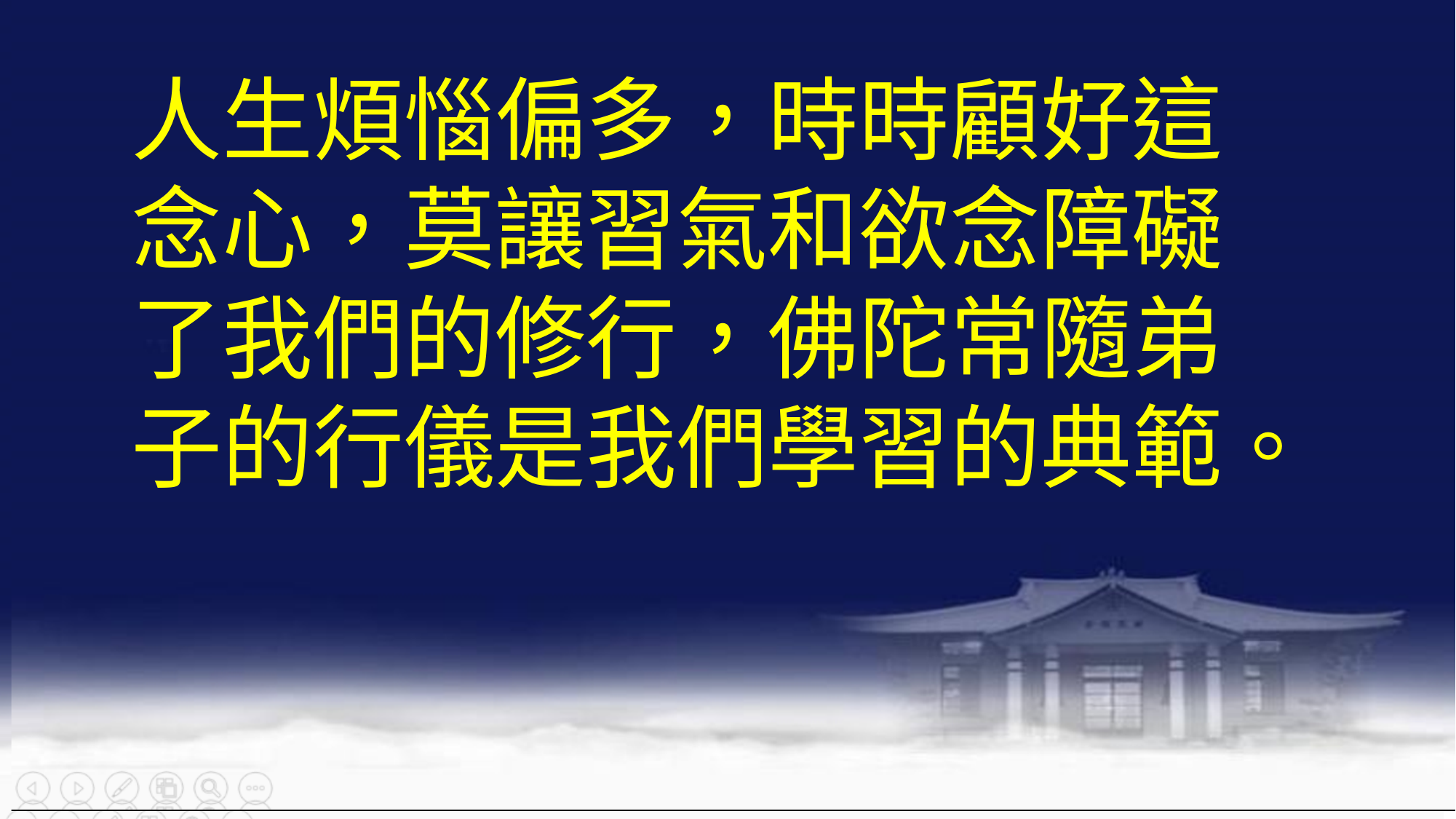

人生煩惱偏多，時時顧好這念心，莫讓習氣和欲念障礙了我們的修行，佛陀常隨弟子的行儀是我們學習的典範。